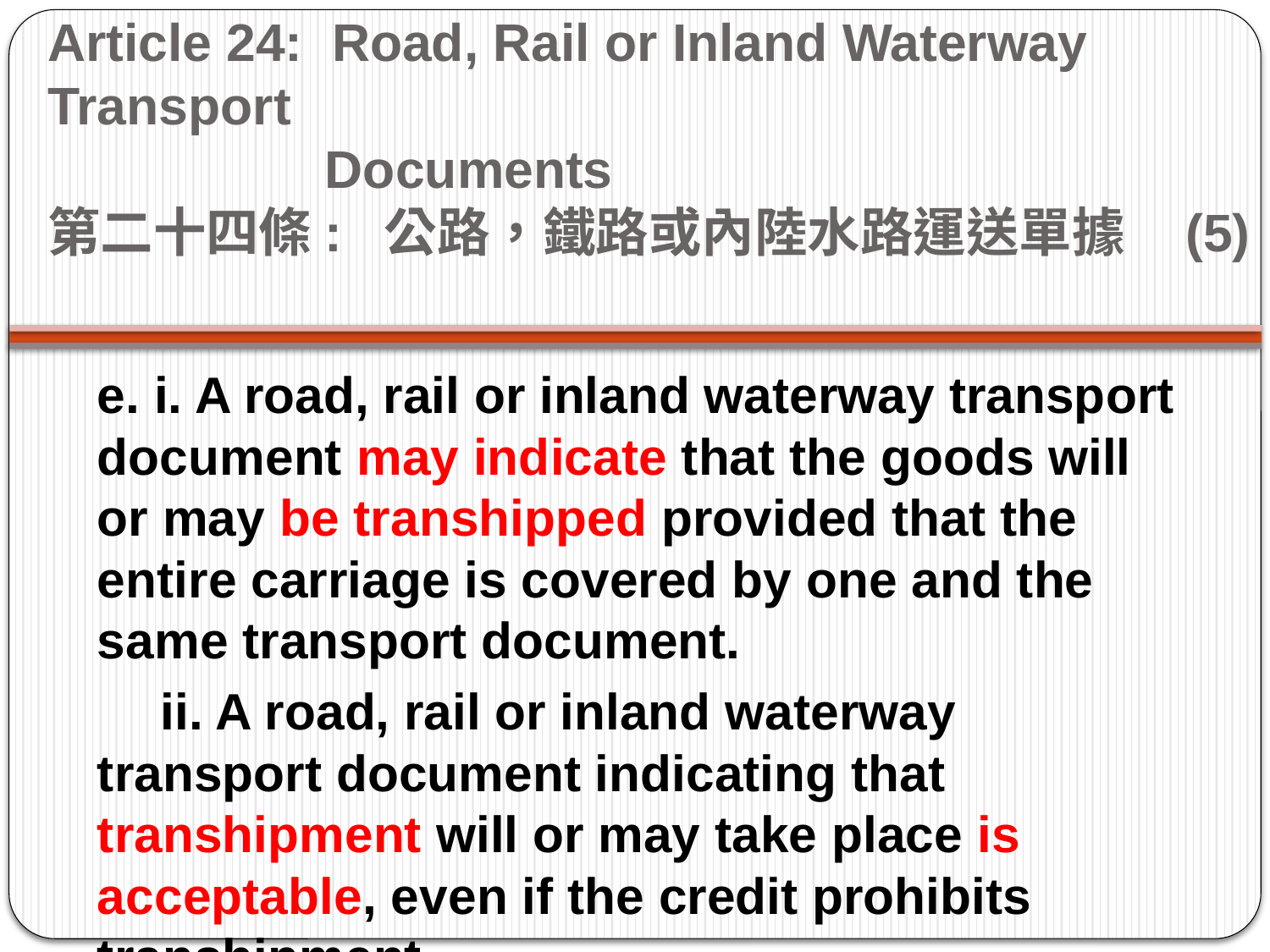

# Article 24:  Road, Rail or Inland Waterway Transport Documents   第二十四條:  公路，鐵路或內陸水路運送單據    (5)
e. i. A road, rail or inland waterway transport document may indicate that the goods will or may be transhipped provided that the entire carriage is covered by one and the same transport document.
　ii. A road, rail or inland waterway transport document indicating that transhipment will or may take place is acceptable, even if the credit prohibits transhipment.